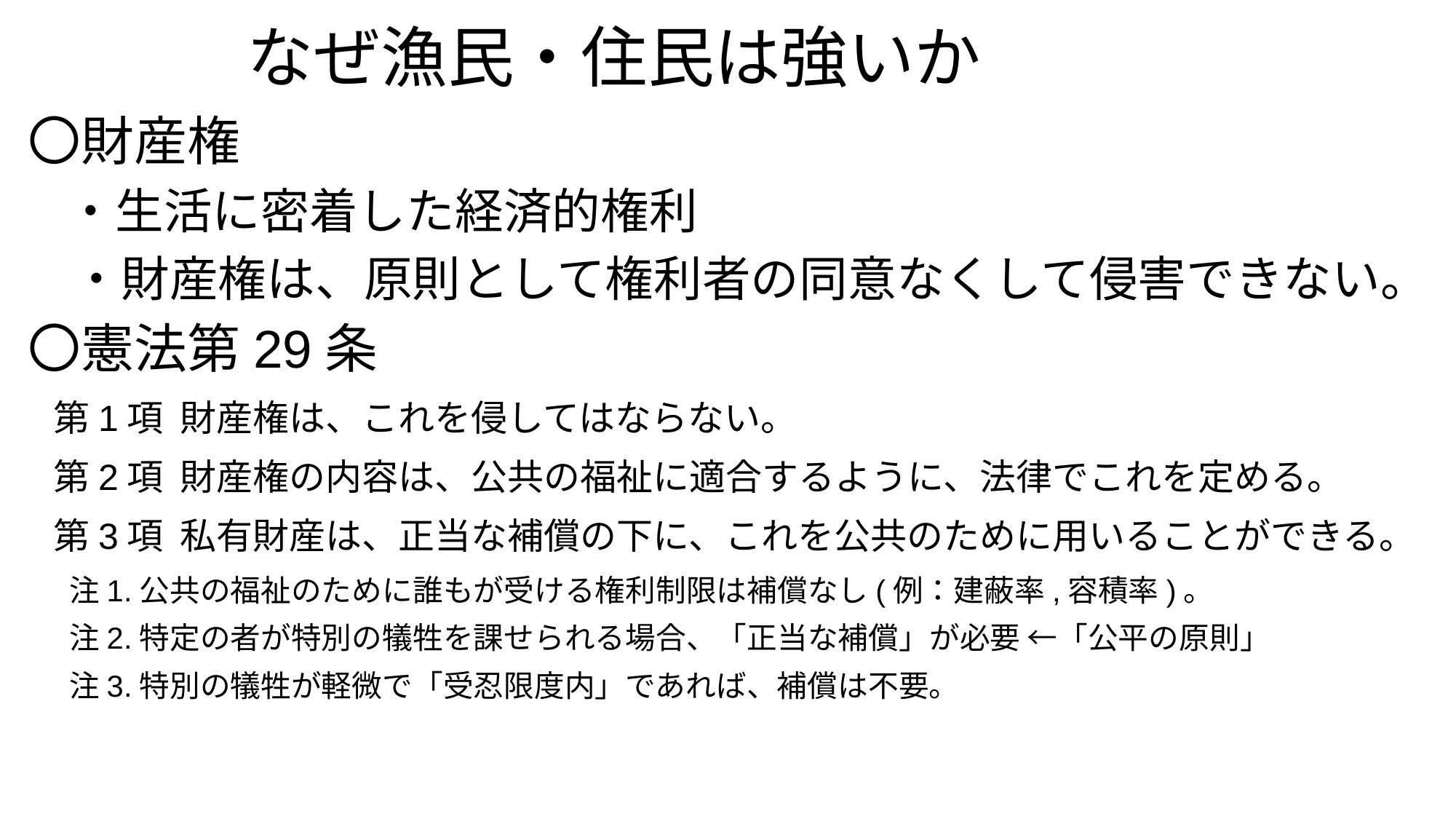

# なぜ漁民・住民は強いか
〇財産権
   ・生活に密着した経済的権利
   ・財産権は、原則として権利者の同意なくして侵害できない。
〇憲法第29条
  第1項  財産権は、これを侵してはならない。
  第2項  財産権の内容は、公共の福祉に適合するように、法律でこれを定める。
  第3項  私有財産は、正当な補償の下に、これを公共のために用いることができる。
     注1.公共の福祉のために誰もが受ける権利制限は補償なし(例：建蔽率,容積率)。
     注2.特定の者が特別の犠牲を課せられる場合、「正当な補償」が必要 ←「公平の原則」
     注3.特別の犠牲が軽微で「受忍限度内」であれば、補償は不要。